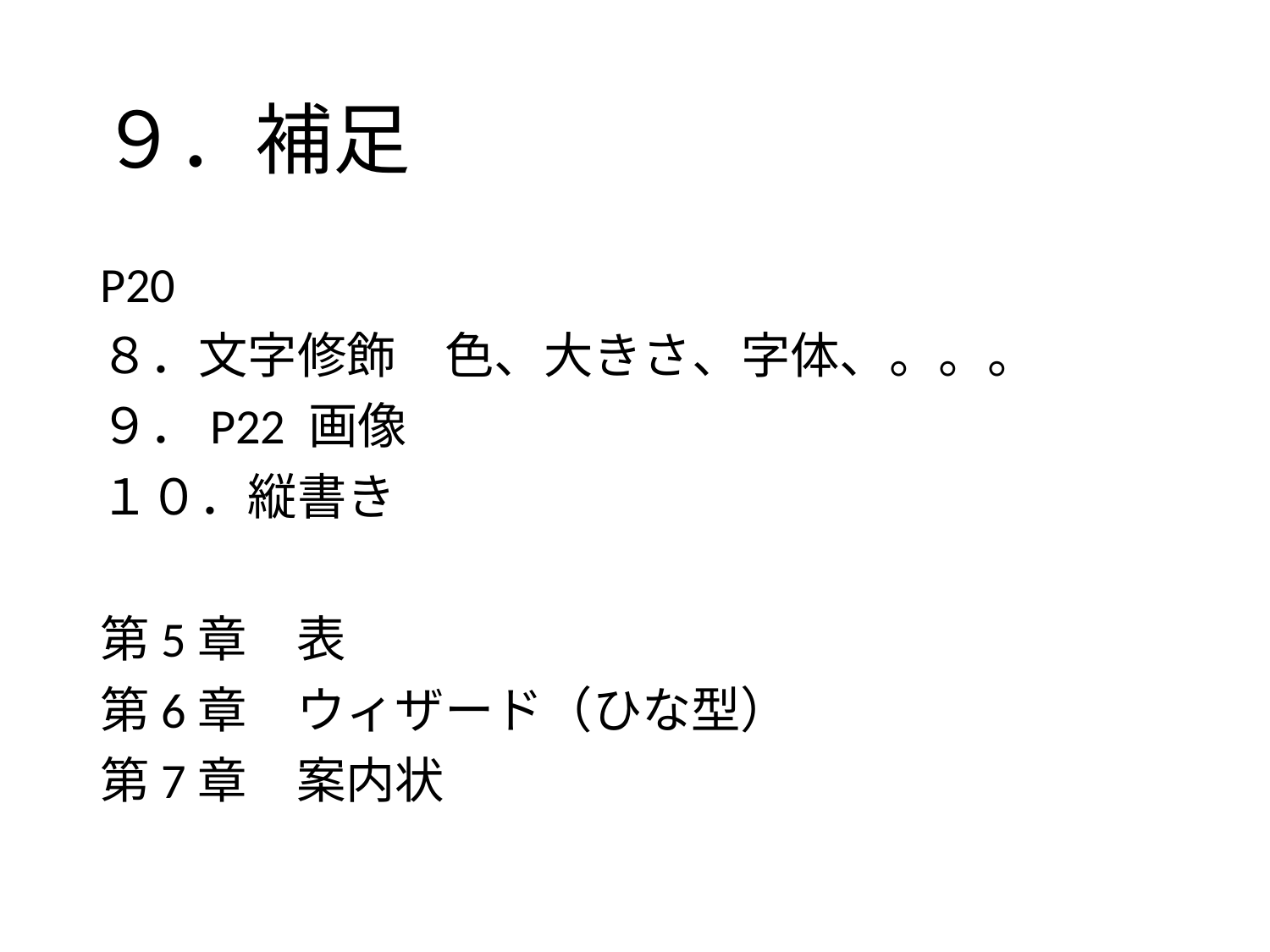

# ９．補足
P20
８．文字修飾　色、大きさ、字体、。。。
９．P22 画像
１０．縦書き

第5章　表
第6章　ウィザード（ひな型）
第7章　案内状